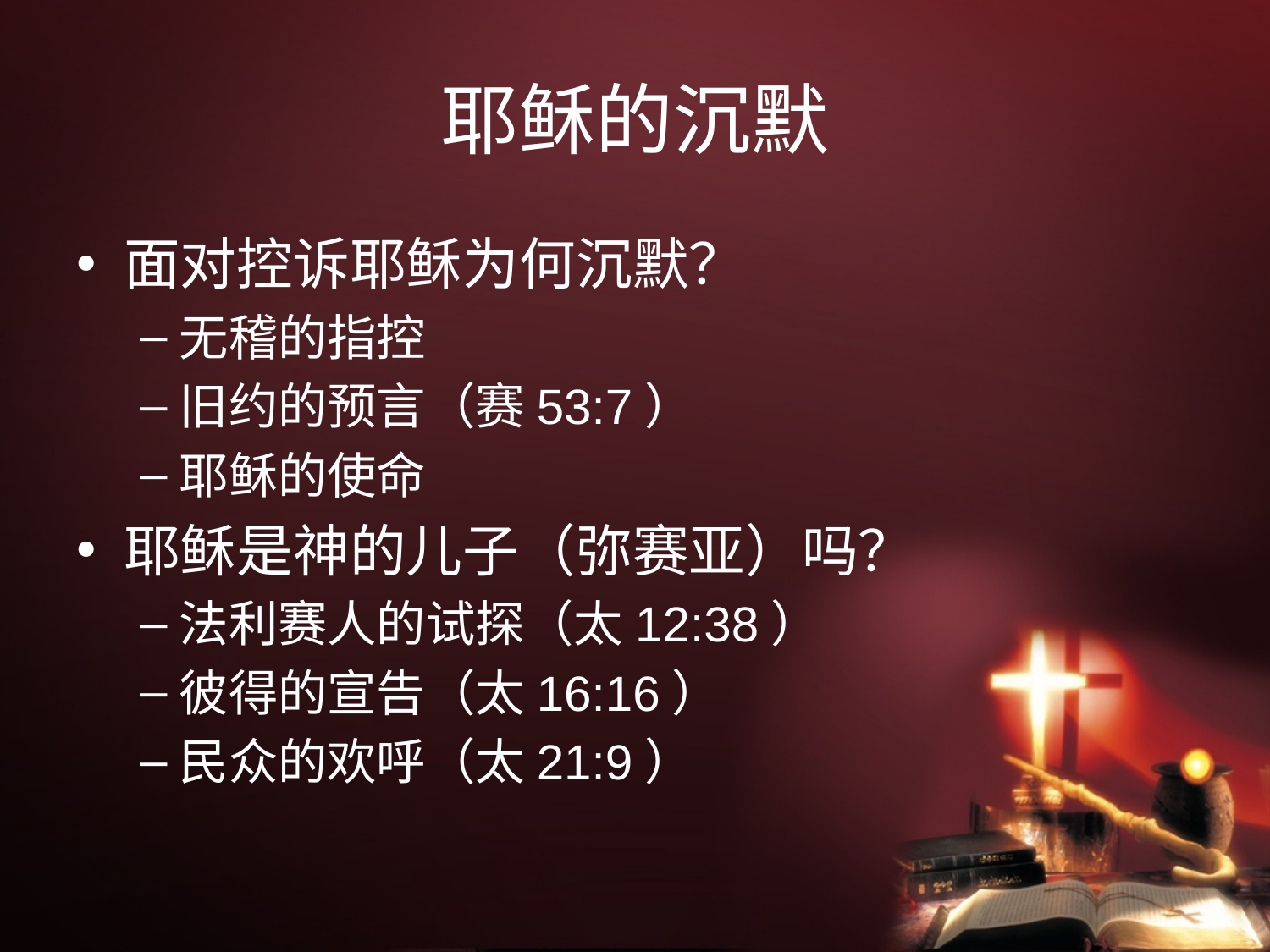

# 耶稣的沉默
面对控诉耶稣为何沉默？
无稽的指控
旧约的预言（赛53:7）
耶稣的使命
耶稣是神的儿子（弥赛亚）吗？
法利赛人的试探（太12:38）
彼得的宣告（太16:16）
民众的欢呼（太21:9）